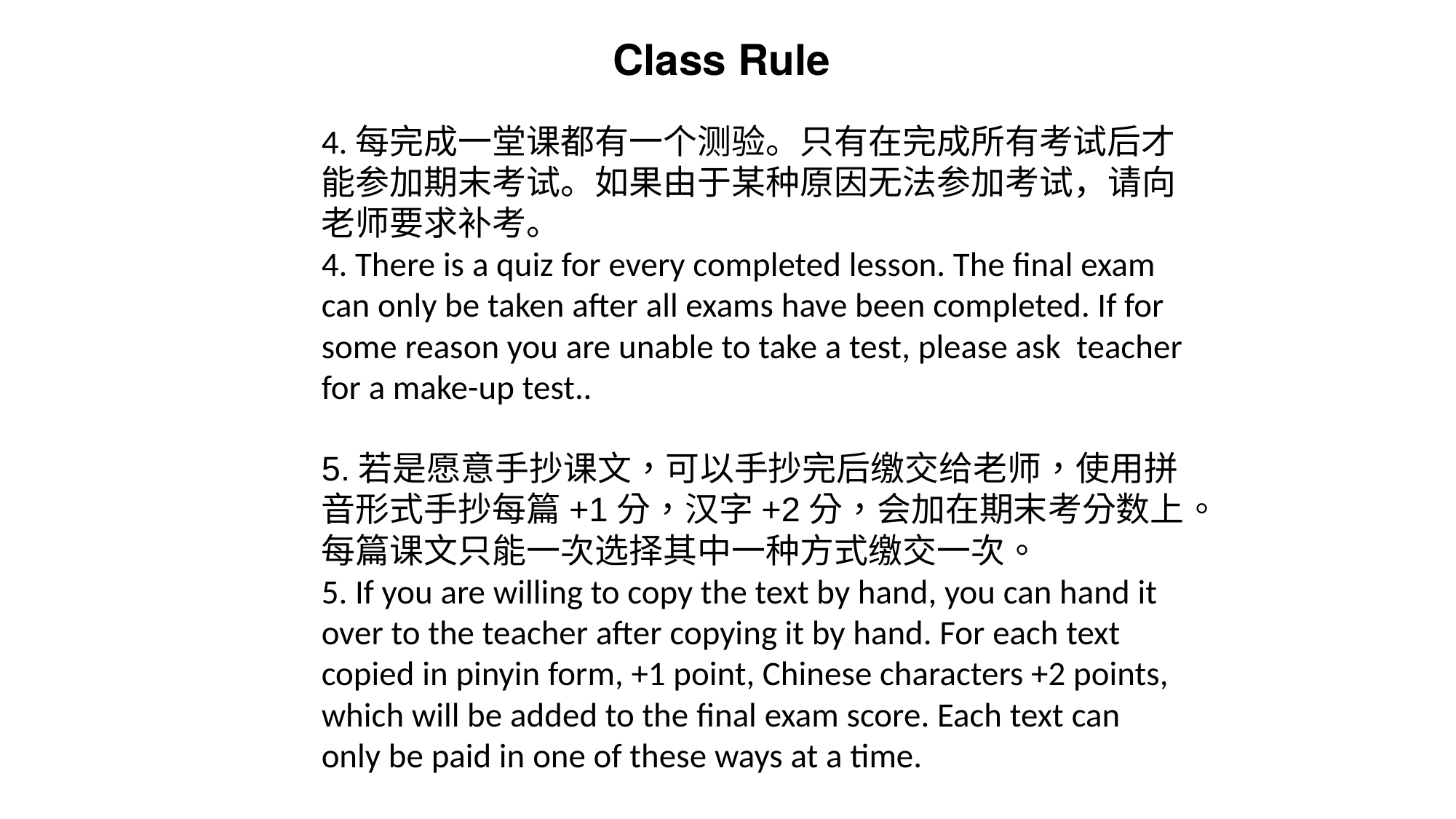

Class Rule

4.每完成一堂课都有一个测验。只有在完成所有考试后才能参加期末考试。如果由于某种原因无法参加考试，请向老师要求补考。
4. There is a quiz for every completed lesson. The final exam can only be taken after all exams have been completed. If for some reason you are unable to take a test, please ask  teacher for a make-up test..

5.若是愿意手抄课文，可以手抄完后缴交给老师，使用拼音形式手抄每篇+1分，汉字+2分，会加在期末考分数上。每篇课文只能一次选择其中一种方式缴交一次。
5. If you are willing to copy the text by hand, you can hand it over to the teacher after copying it by hand. For each text copied in pinyin form, +1 point, Chinese characters +2 points, which will be added to the final exam score. Each text can only be paid in one of these ways at a time.